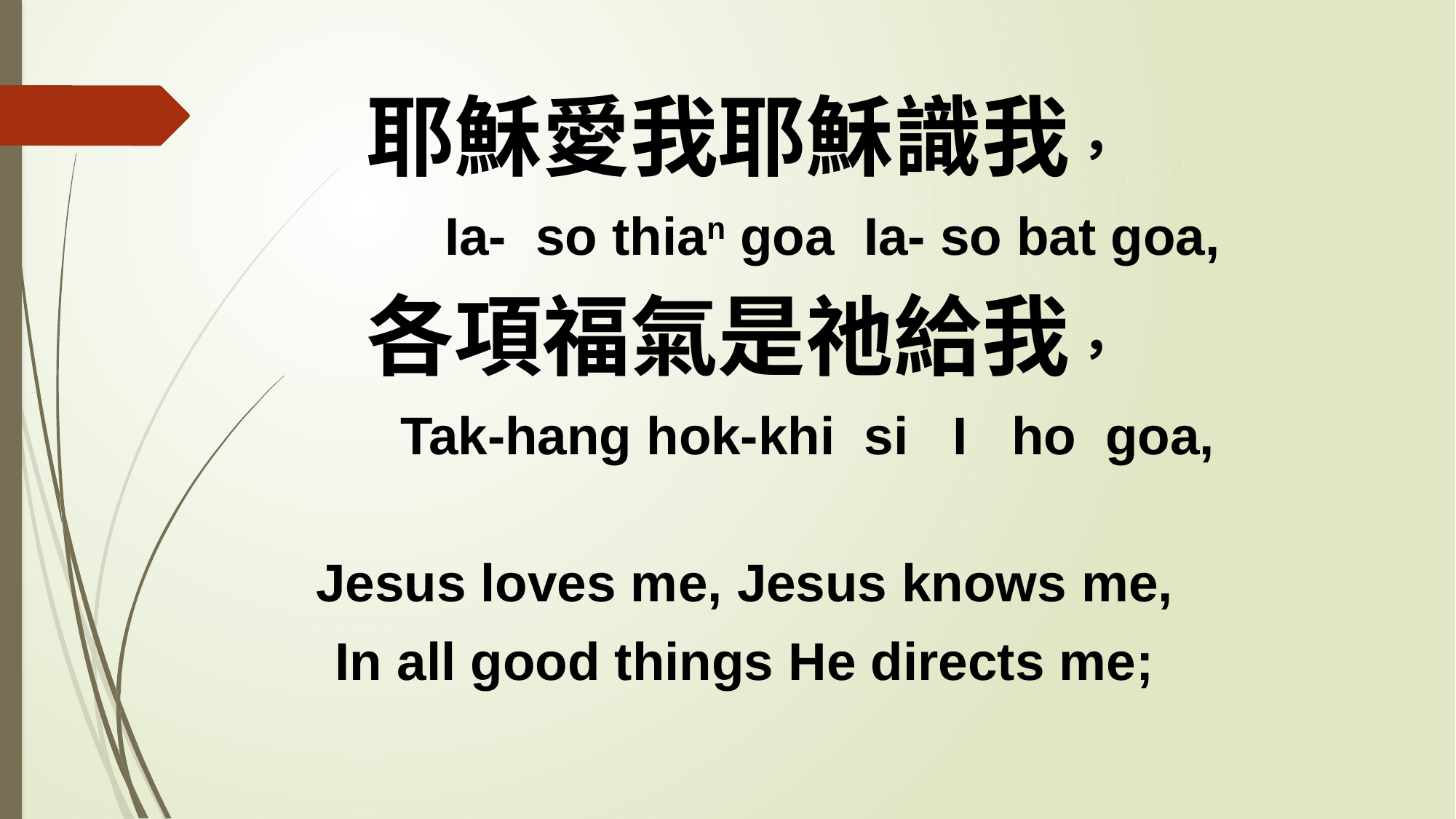

耶穌愛我耶穌識我，
               Ia-  so thian goa  Ia- so bat goa,
各項福氣是祂給我，
            Tak-hang hok-khi  si   I   ho  goa,

Jesus loves me, Jesus knows me,
In all good things He directs me;